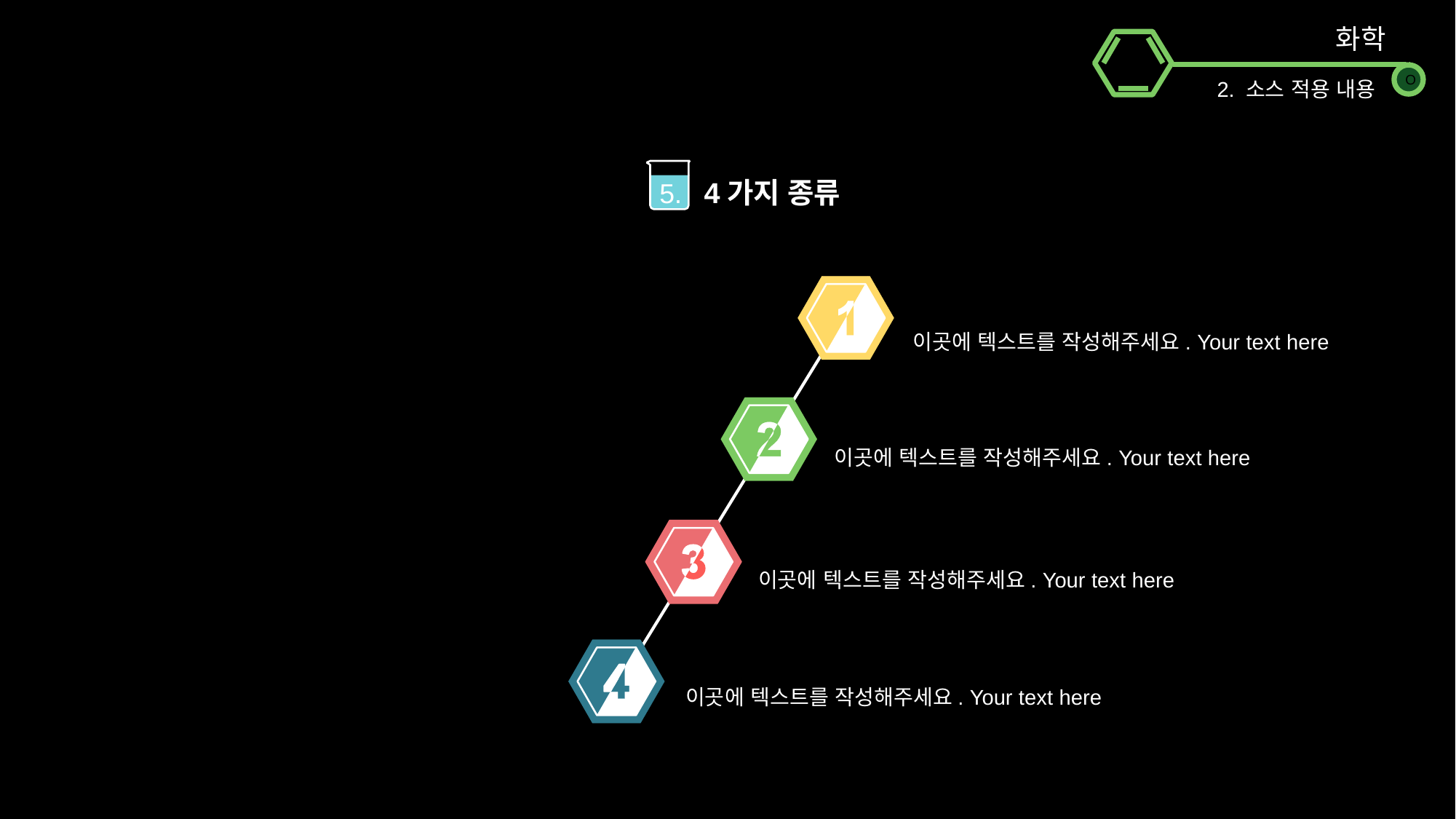

화학

N
 O
2. 소스 적용 내용

5.
4가지 종류

이곳에 텍스트를 작성해주세요. Your text here

이곳에 텍스트를 작성해주세요. Your text here

이곳에 텍스트를 작성해주세요. Your text here

이곳에 텍스트를 작성해주세요. Your text here